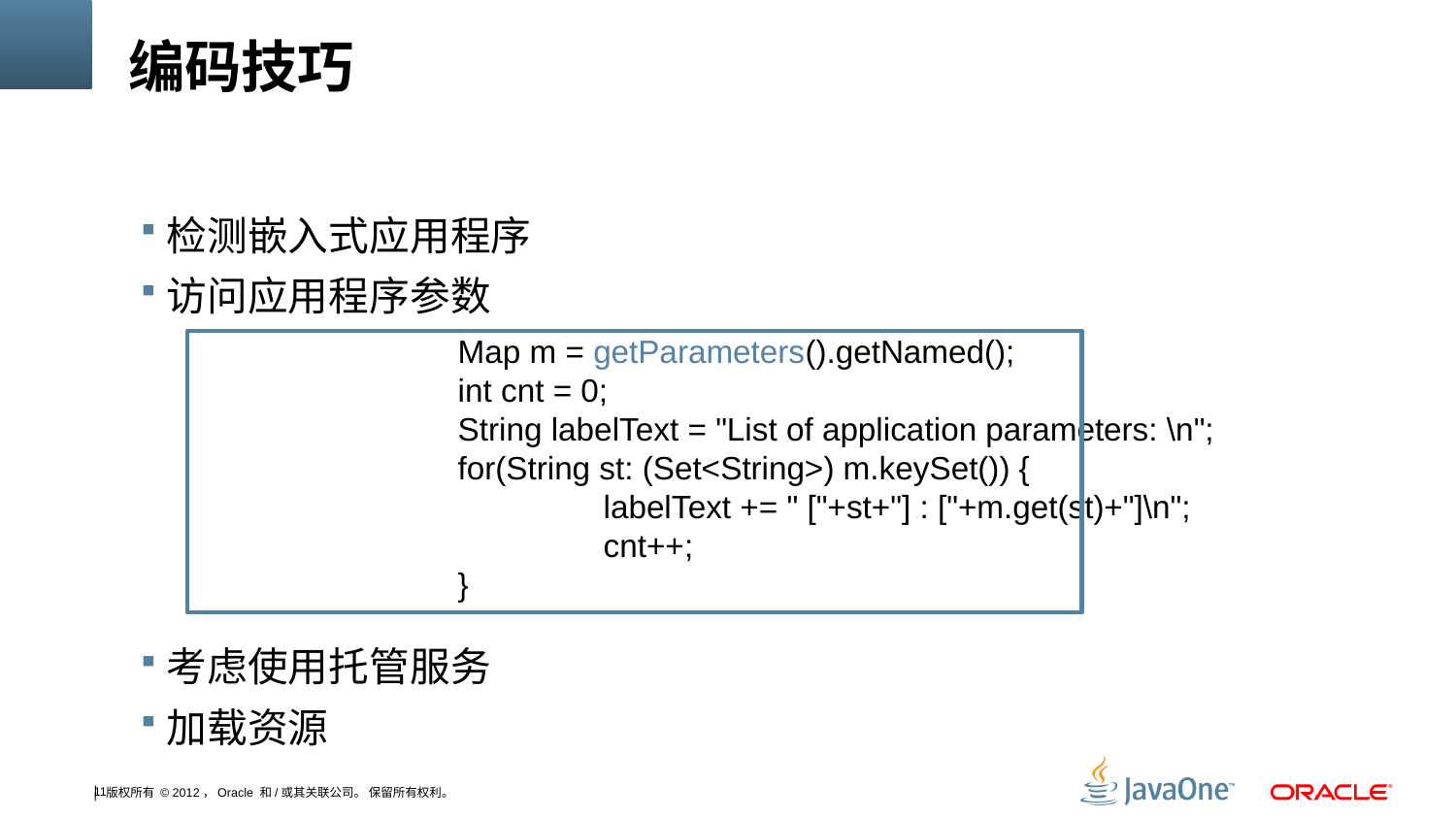

# 编码技巧

检测嵌入式应用程序
访问应用程序参数
			Map m = getParameters().getNamed();
			int cnt = 0;
			String labelText = "List of application parameters: \n";
			for(String st: (Set<String>) m.keySet()) {
				labelText += " ["+st+"] : ["+m.get(st)+"]\n";
				cnt++;
			}

考虑使用托管服务
加载资源